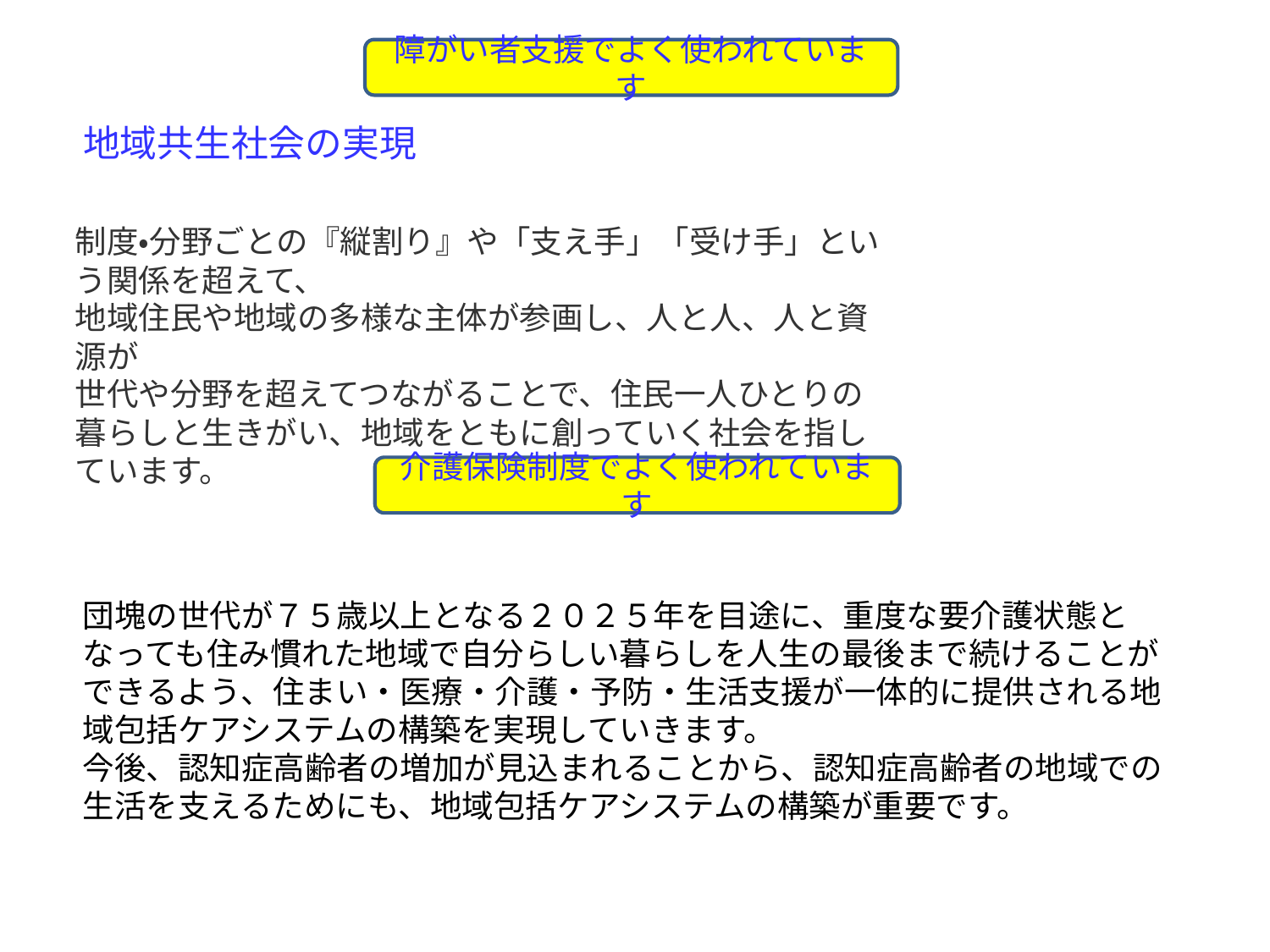

障がい者支援でよく使われています
地域共生社会の実現
制度・分野ごとの『縦割り』や「支え手」「受け手」という関係を超えて、
地域住民や地域の多様な主体が参画し、人と人、人と資源が
世代や分野を超えてつながることで、住民一人ひとりの暮らしと生きがい、地域をともに創っていく社会を指しています。
介護保険制度でよく使われています
団塊の世代が７５歳以上となる２０２５年を目途に、重度な要介護状態となっても住み慣れた地域で自分らしい暮らしを人生の最後まで続けることができるよう、住まい・医療・介護・予防・生活支援が一体的に提供される地域包括ケアシステムの構築を実現していきます。
今後、認知症高齢者の増加が見込まれることから、認知症高齢者の地域での生活を支えるためにも、地域包括ケアシステムの構築が重要です。